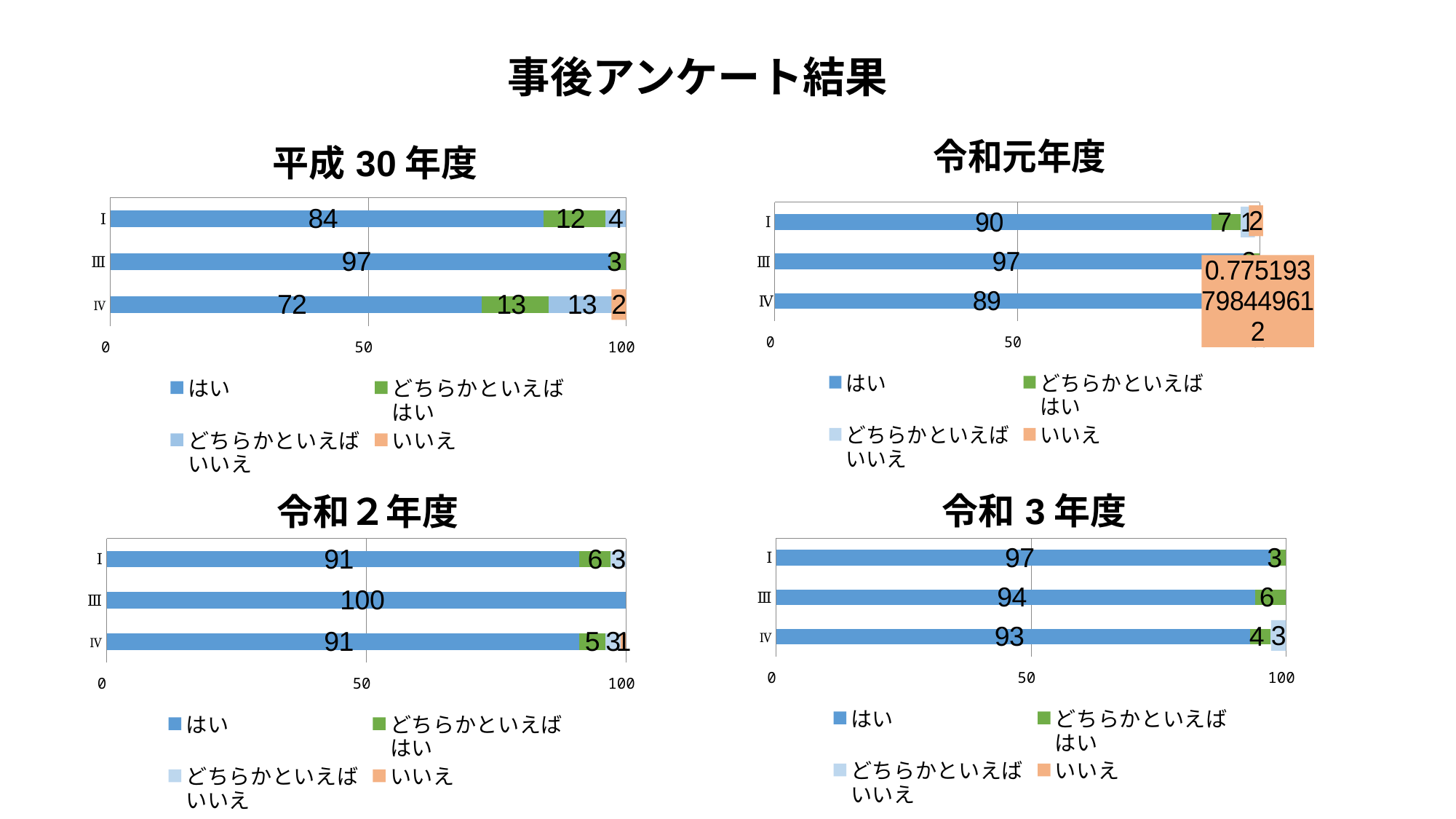

事後アンケート結果

### Chart: 平成30年度

| Category | はい | どちらかといえば
はい | どちらかといえば
いいえ | いいえ |
|---|---|---|---|---|
| Ⅰ | 84.0 | 12.0 | 4.0 | None |
| Ⅲ | 97.0 | 3.0 | None | None |
| Ⅳ | 72.0 | 13.0 | 13.0 | 2.0 |

### Chart: 令和元年度

| Category | はい | どちらかといえば
はい | どちらかといえば
いいえ | いいえ |
|---|---|---|---|---|
| Ⅰ | 90.0 | 7.0 | 1.0 | 2.0 |
| Ⅲ | 97.0 | 3.0 | None | None |
| Ⅳ | 89.0 | 6.0 | 4.0 | 0.7751937984496124 |

### Chart: 令和3年度

| Category | はい | どちらかといえば
はい | どちらかといえば
いいえ | いいえ |
|---|---|---|---|---|
| Ⅰ | 97.0 | 3.0 | None | None |
| Ⅲ | 94.0 | 6.0 | None | None |
| Ⅳ | 93.0 | 4.0 | 3.0 | 0.0 |

### Chart: 令和２年度

| Category | はい | どちらかといえば
はい | どちらかといえば
いいえ | いいえ |
|---|---|---|---|---|
| Ⅰ | 91.0 | 6.0 | 3.0 | None |
| Ⅲ | 100.0 | None | None | None |
| Ⅳ | 91.0 | 5.0 | 3.0 | 1.0 |